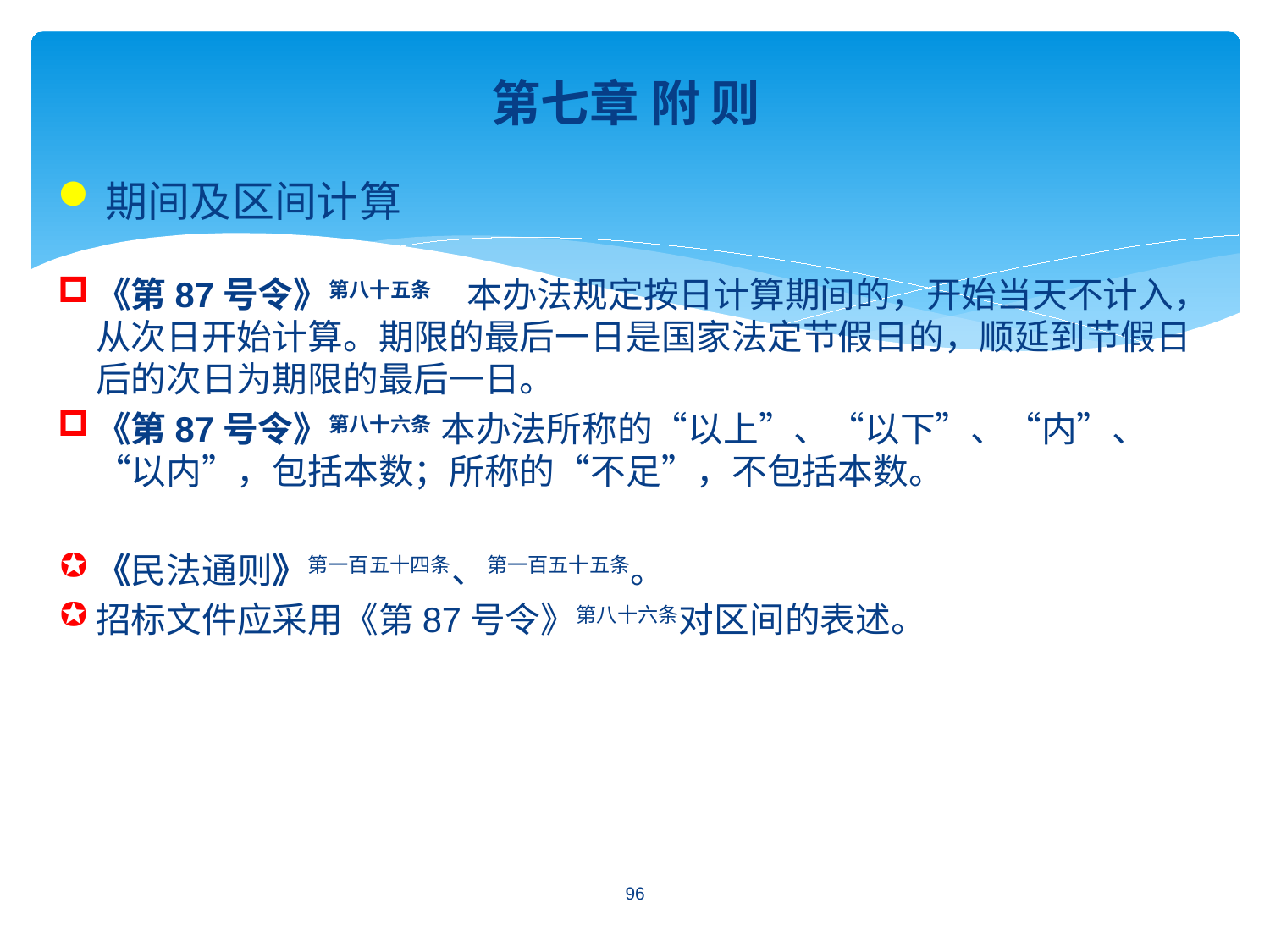

第七章 附 则
期间及区间计算
《第87号令》第八十五条　本办法规定按日计算期间的，开始当天不计入，从次日开始计算。期限的最后一日是国家法定节假日的，顺延到节假日后的次日为期限的最后一日。
《第87号令》第八十六条  本办法所称的“以上”、“以下”、“内”、“以内”，包括本数；所称的“不足”，不包括本数。

《民法通则》第一百五十四条、第一百五十五条。
招标文件应采用《第87号令》第八十六条对区间的表述。
96